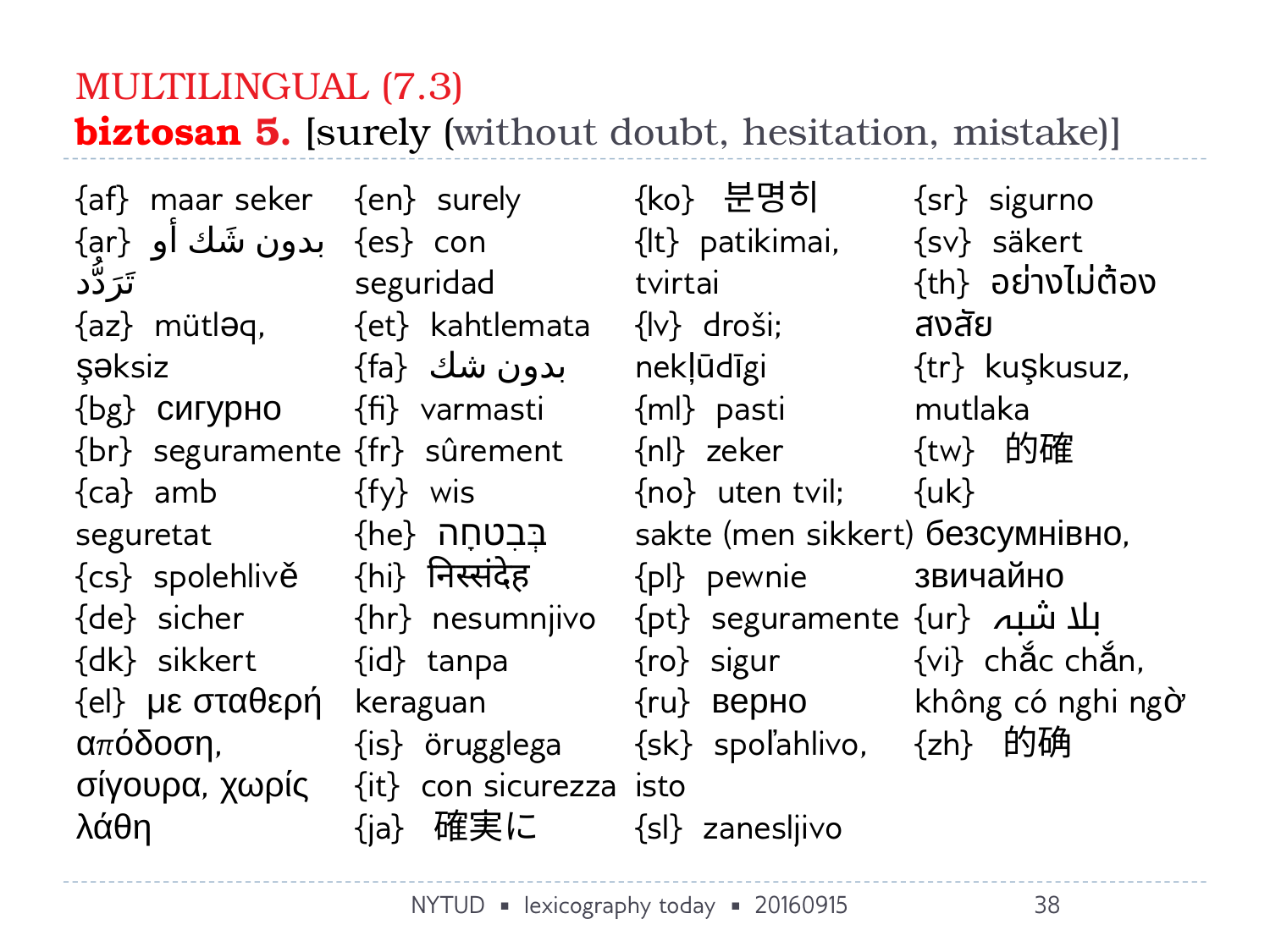

# MULTILINGUAL (7.3) biztosan 5. [surely (without doubt, hesitation, mistake)]
{af}  maar seker
{ar}  بدون شَك أو تَرَدُّد
{az}  mütləq, şəksiz
{bg}  сигурно
{br}  seguramente
{ca}  amb seguretat
{cs}  spolehlivě
{de}  sicher
{dk}  sikkert
{el}  με σταθερή απόδοση, σίγουρα, χωρίς λάθη
{en}  surely
{es}  con seguridad
{et}  kahtlemata
{fa}  بدون شك
{fi}  varmasti
{fr}  sûrement
{fy}  wis
{he}  בְּבִטחָה
{hi}  निस्‍संदेह
{hr}  nesumnjivo
{id}  tanpa keraguan
{is}  örugglega
{it}  con sicurezza
{ja}  確実に
{ko}  분명히
{lt}  patikimai, tvirtai
{lv}  droši; nekļūdīgi
{ml}  pasti
{nl}  zeker
{no}  uten tvil; sakte (men sikkert)
{pl}  pewnie
{pt}  seguramente
{ro}  sigur
{ru}  верно
{sk}  spoľahlivo, isto
{sl}  zanesljivo
{sr}  sigurno
{sv}  säkert
{th}  อย่างไม่ต้องสงสัย
{tr}  kuşkusuz, mutlaka
{tw}  的確
{uk}  безсумнівно, звичайно
{ur}  بلا شبہ
{vi}  chắc chắn, không có nghi ngờ
{zh}  的确
NYTUD  ▪  lexicography today  ▪  20160915
38